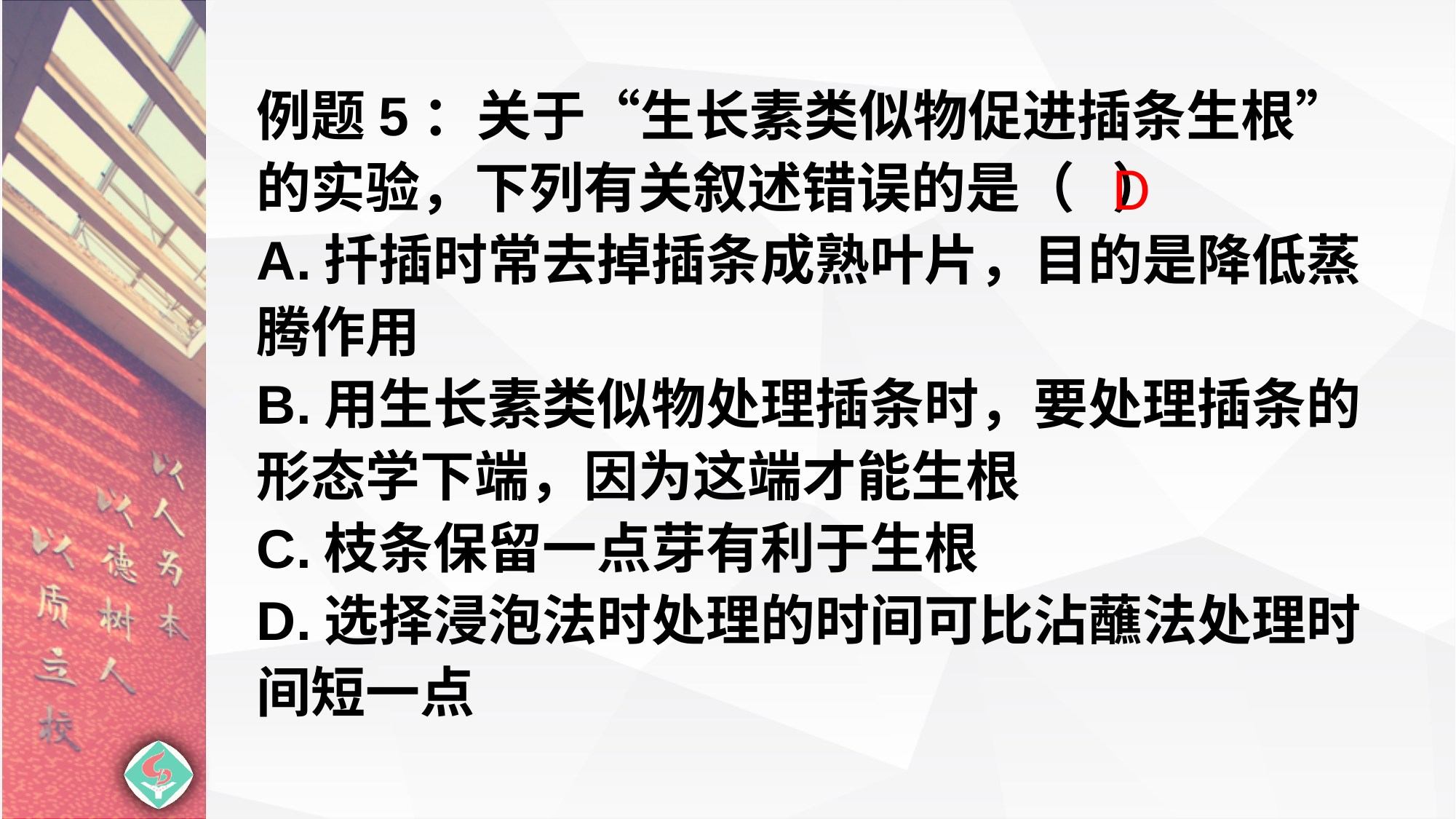

# 例题5：关于“生长素类似物促进插条生根”的实验，下列有关叙述错误的是（   ） A.扦插时常去掉插条成熟叶片，目的是降低蒸腾作用 B.用生长素类似物处理插条时，要处理插条的形态学下端，因为这端才能生根 C.枝条保留一点芽有利于生根 D.选择浸泡法时处理的时间可比沾蘸法处理时间短一点
D